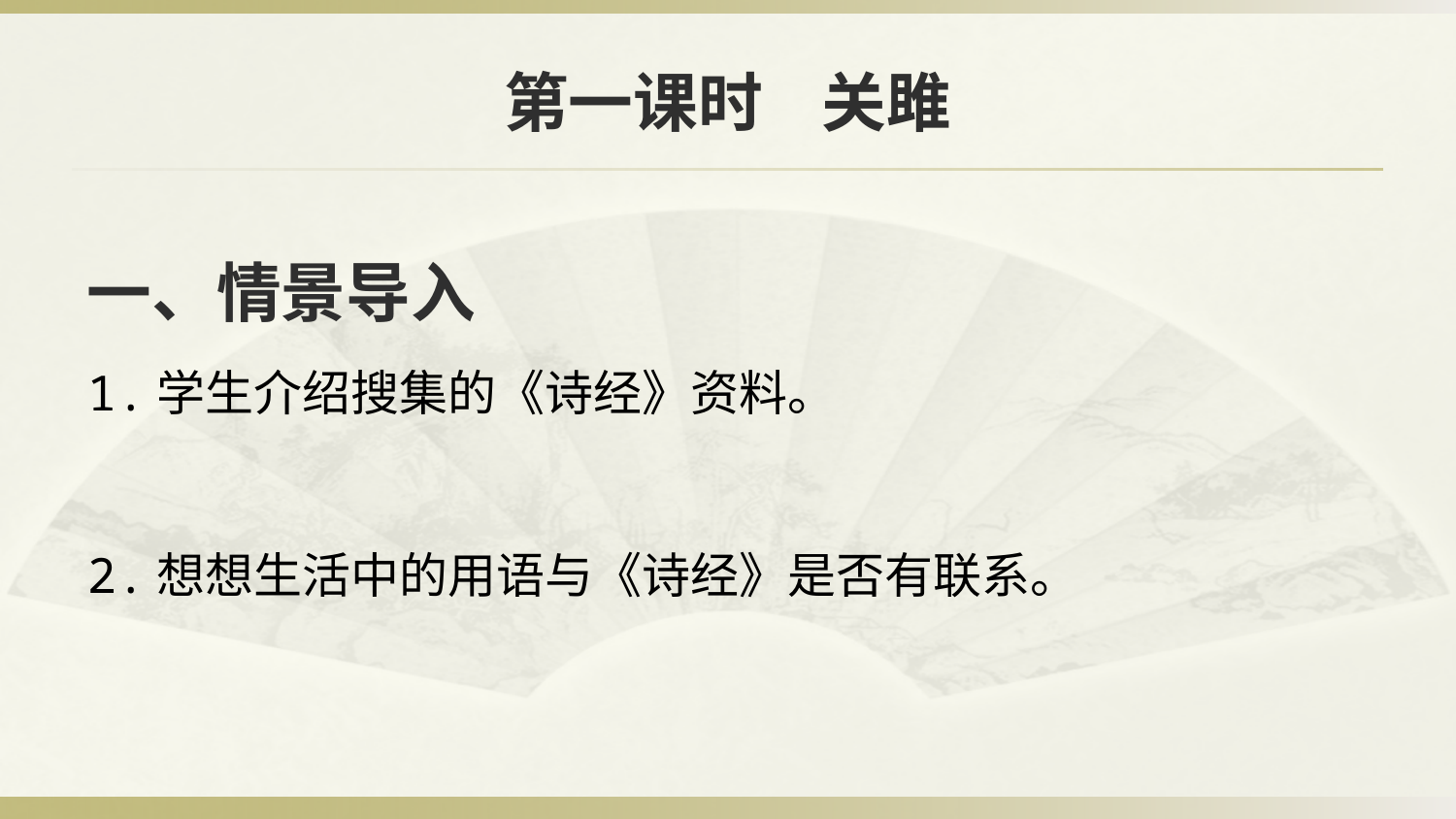

# 第一课时    关雎
一、情景导入
1.学生介绍搜集的《诗经》资料。

2.想想生活中的用语与《诗经》是否有联系。